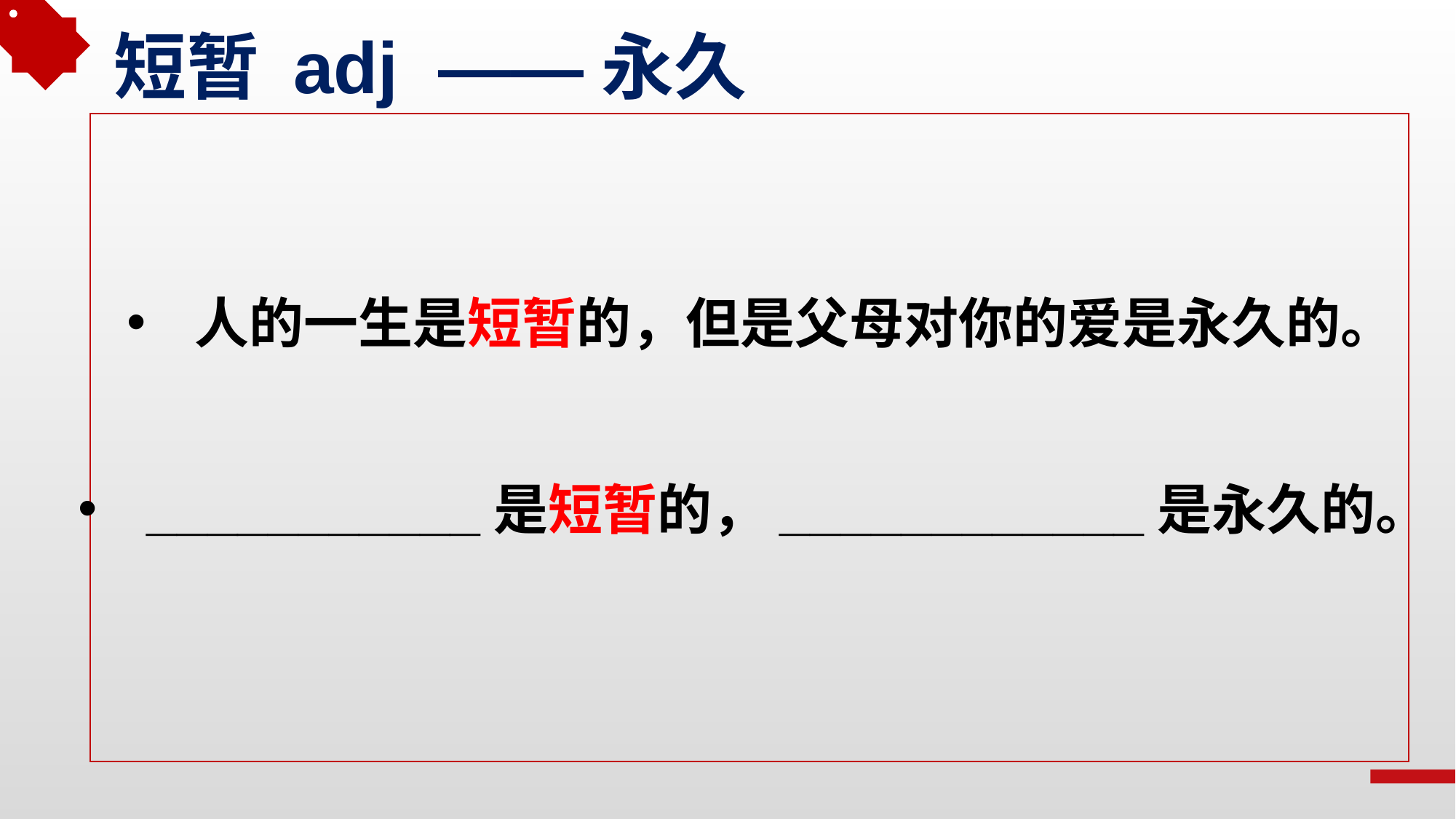

短暂 adj  ——永久

人的一生是短暂的，但是父母对你的爱是永久的。
___________是短暂的，____________是永久的。